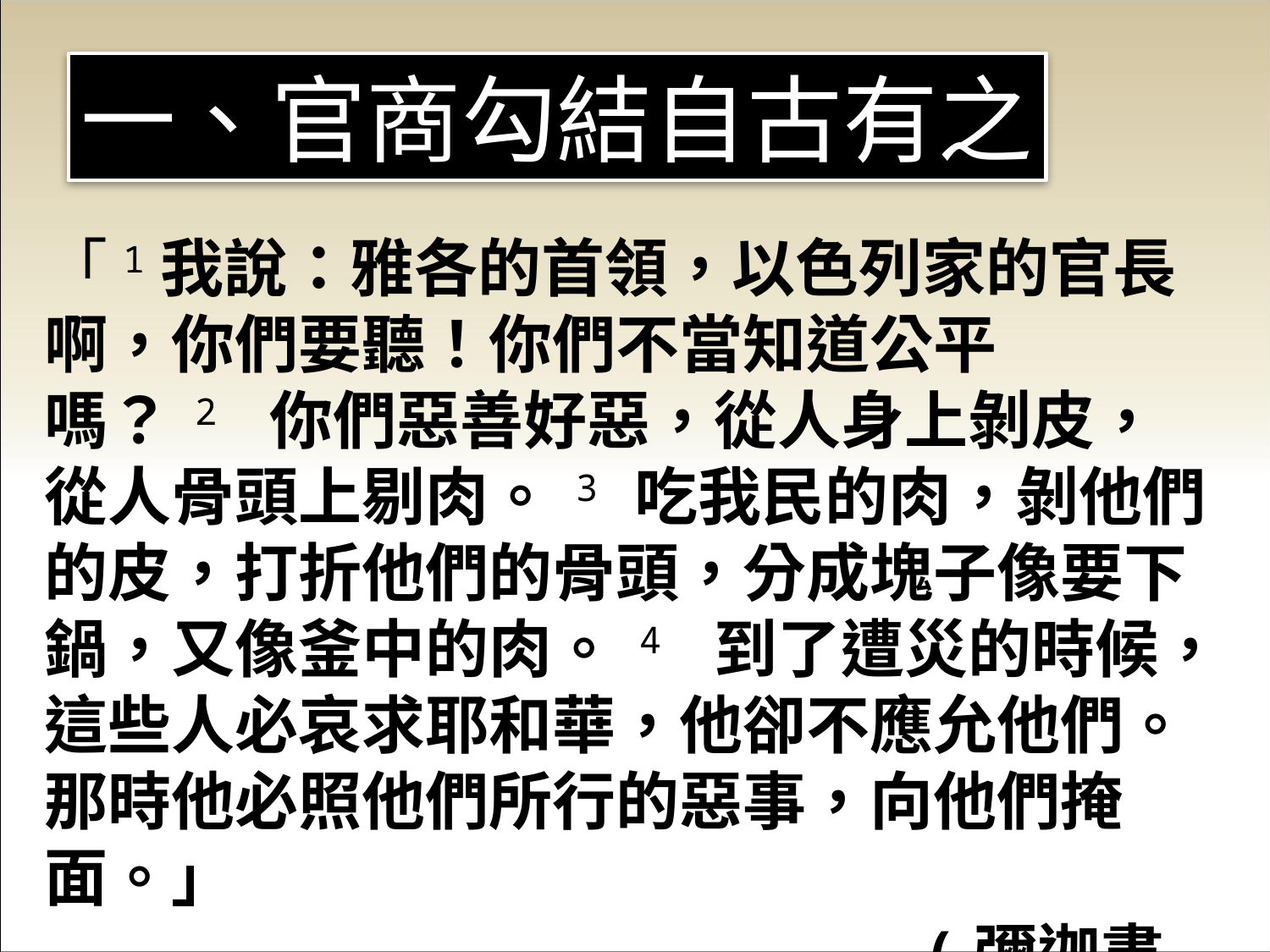

一、官商勾結自古有之
「1我說：雅各的首領，以色列家的官長啊，你們要聽！你們不當知道公平嗎？ 2 你們惡善好惡，從人身上剝皮，從人骨頭上剔肉。 3 吃我民的肉，剝他們的皮，打折他們的骨頭，分成塊子像要下鍋，又像釜中的肉。 4 到了遭災的時候，這些人必哀求耶和華，他卻不應允他們。那時他必照他們所行的惡事，向他們掩面。」
                       (彌迦書3:1-4)